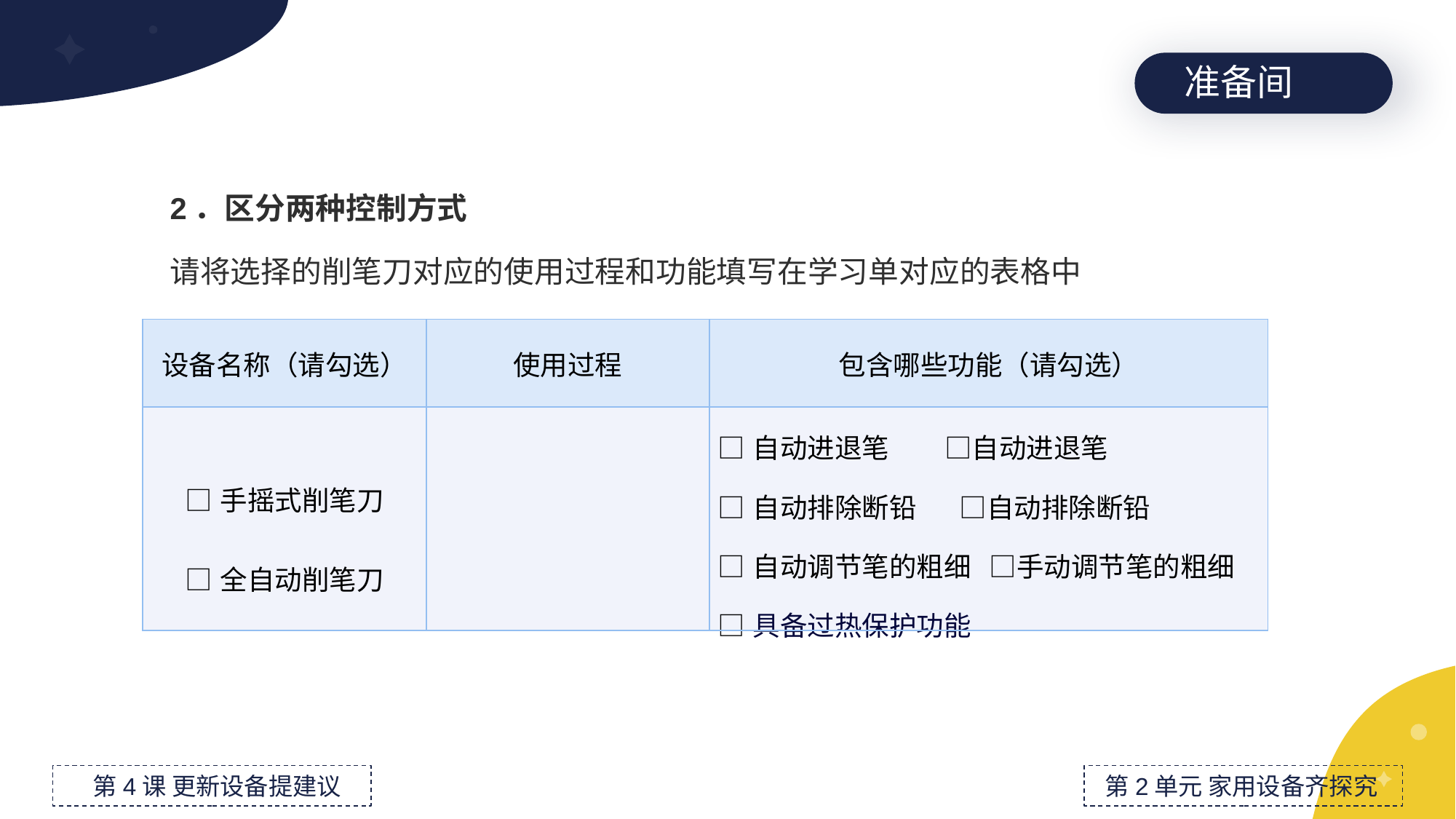

准备间
2．区分两种控制方式
请将选择的削笔刀对应的使用过程和功能填写在学习单对应的表格中
| 设备名称（请勾选） | 使用过程 | 包含哪些功能（请勾选） |
| --- | --- | --- |
| □手摇式削笔刀 □全自动削笔刀 |  | □自动进退笔 □自动进退笔 □自动排除断铅 □自动排除断铅 □自动调节笔的粗细 □手动调节笔的粗细 □具备过热保护功能 |